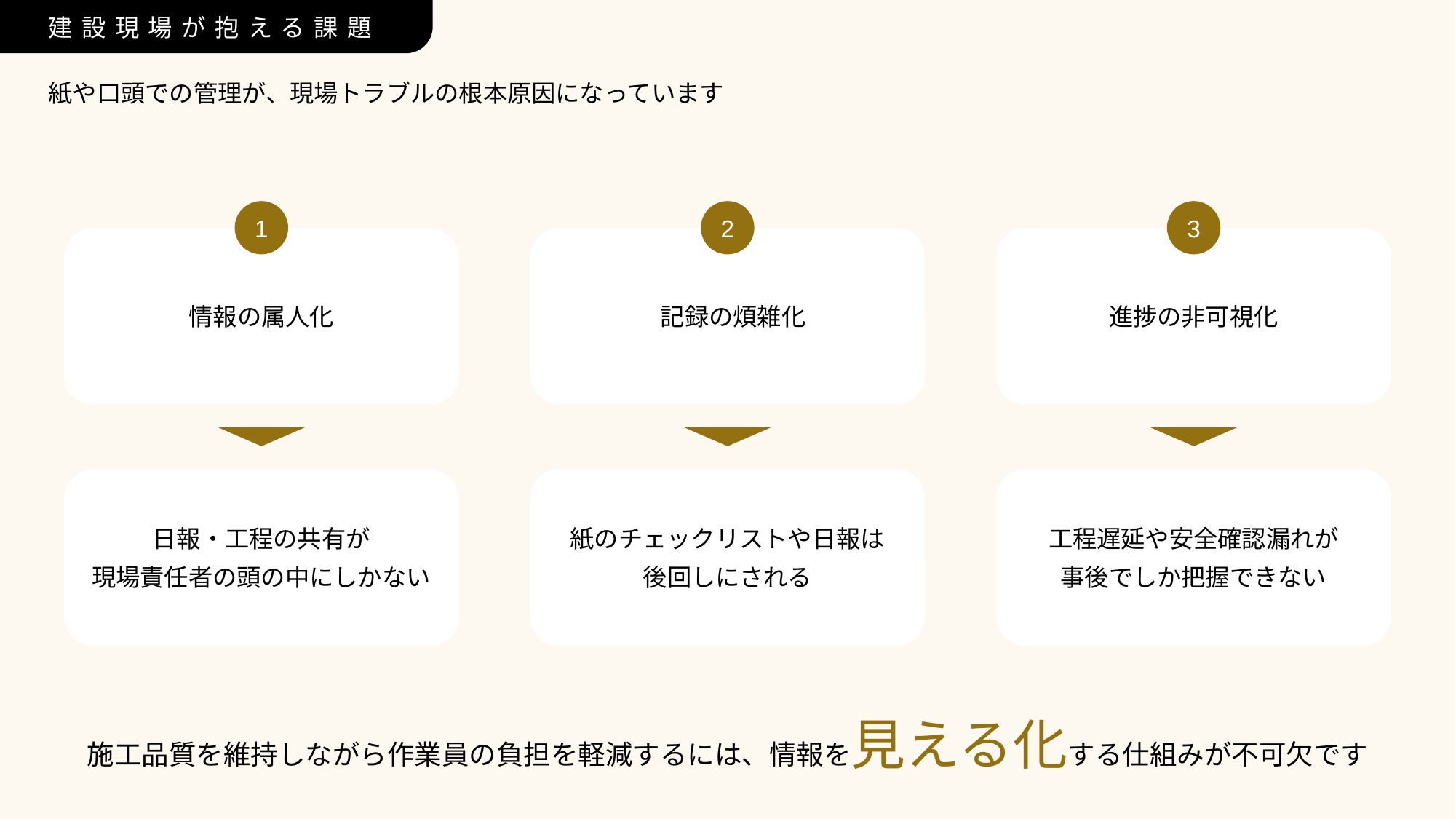

建設現場が抱える課題
紙や口頭での管理が、現場トラブルの根本原因になっています
1
情報の属人化

日報・工程の共有が
現場責任者の頭の中にしかない
2
 記録の煩雑化

紙のチェックリストや日報は
後回しにされる
3
進捗の非可視化

工程遅延や安全確認漏れが
事後でしか把握できない
施工品質を維持しながら作業員の負担を軽減するには、情報を見える化する仕組みが不可欠です